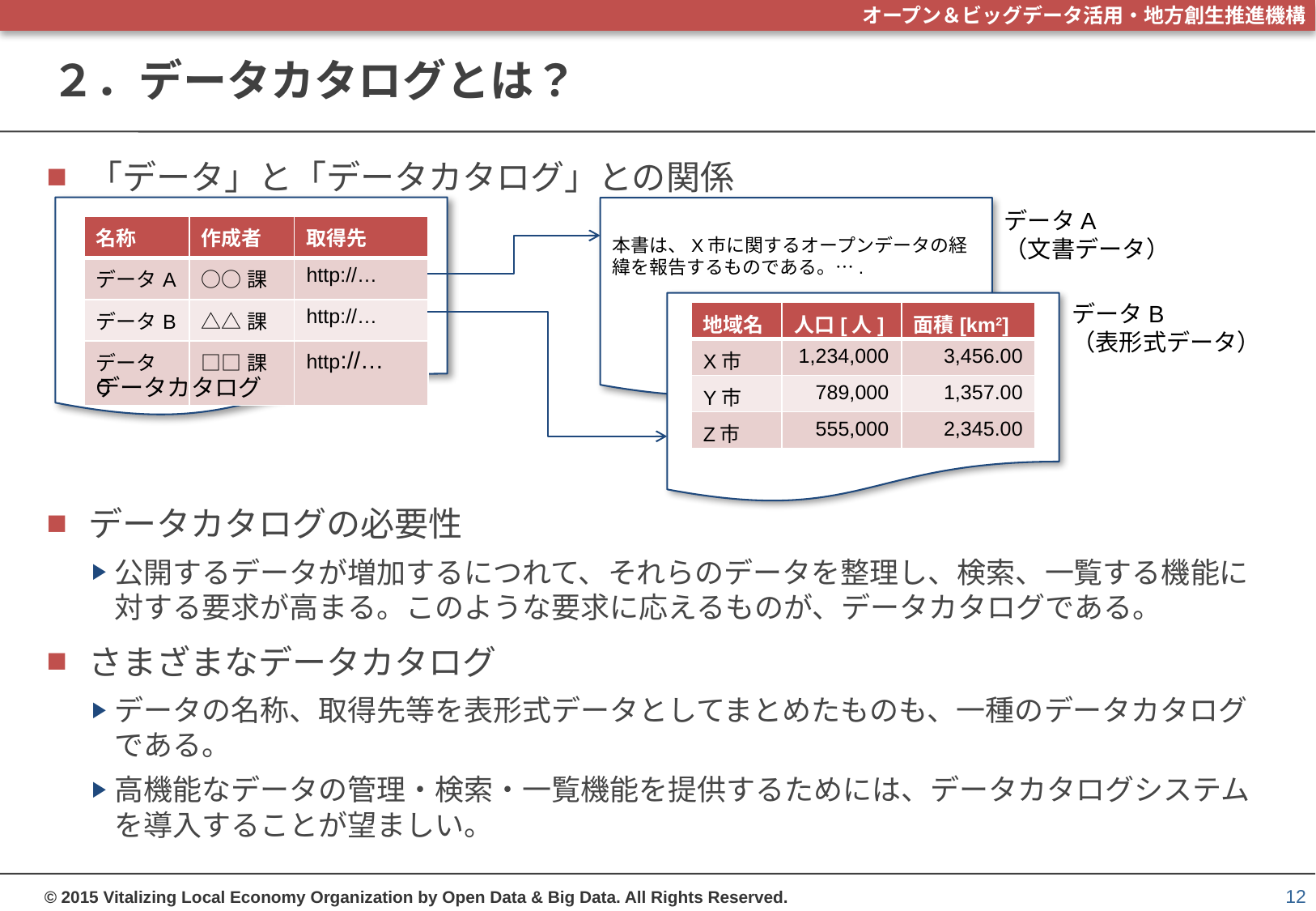

# ２．データカタログとは？
「データ」と「データカタログ」との関係

データカタログの必要性
公開するデータが増加するにつれて、それらのデータを整理し、検索、一覧する機能に対する要求が高まる。このような要求に応えるものが、データカタログである。
さまざまなデータカタログ
データの名称、取得先等を表形式データとしてまとめたものも、一種のデータカタログである。
高機能なデータの管理・検索・一覧機能を提供するためには、データカタログシステムを導入することが望ましい。

本書は、X市に関するオープンデータの経緯を報告するものである。….

データA
（文書データ）
| 名称 | 作成者 | 取得先 |
| --- | --- | --- |
| データA | ○○課 | http://… |
| データB | △△課 | http://… |
| データC | □□課 | http://… |

データB
（表形式データ）
| 地域名 | 人口[人] | 面積[km2] |
| --- | --- | --- |
| X市 | 1,234,000 | 3,456.00 |
| Y市 | 789,000 | 1,357.00 |
| Z市 | 555,000 | 2,345.00 |
データカタログ
12